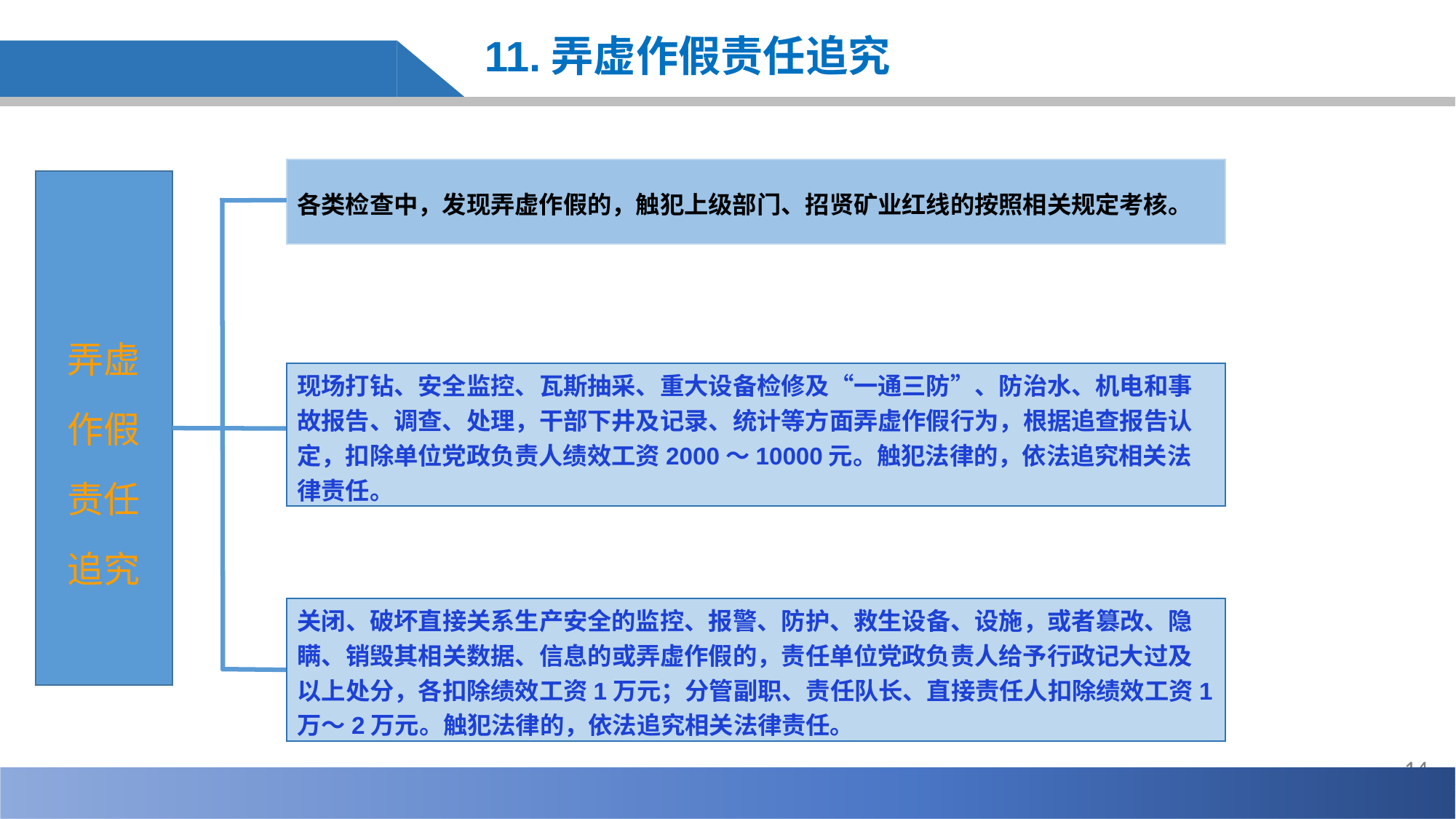

11.弄虚作假责任追究

各类检查中，发现弄虚作假的，触犯上级部门、招贤矿业红线的按照相关规定考核。

弄虚
作假
责任
追究
现场打钻、安全监控、瓦斯抽采、重大设备检修及“一通三防”、防治水、机电和事故报告、调查、处理，干部下井及记录、统计等方面弄虚作假行为，根据追查报告认定，扣除单位党政负责人绩效工资2000～10000元。触犯法律的，依法追究相关法律责任。
关闭、破坏直接关系生产安全的监控、报警、防护、救生设备、设施，或者篡改、隐瞒、销毁其相关数据、信息的或弄虚作假的，责任单位党政负责人给予行政记大过及以上处分，各扣除绩效工资1万元；分管副职、责任队长、直接责任人扣除绩效工资1万～2万元。触犯法律的，依法追究相关法律责任。